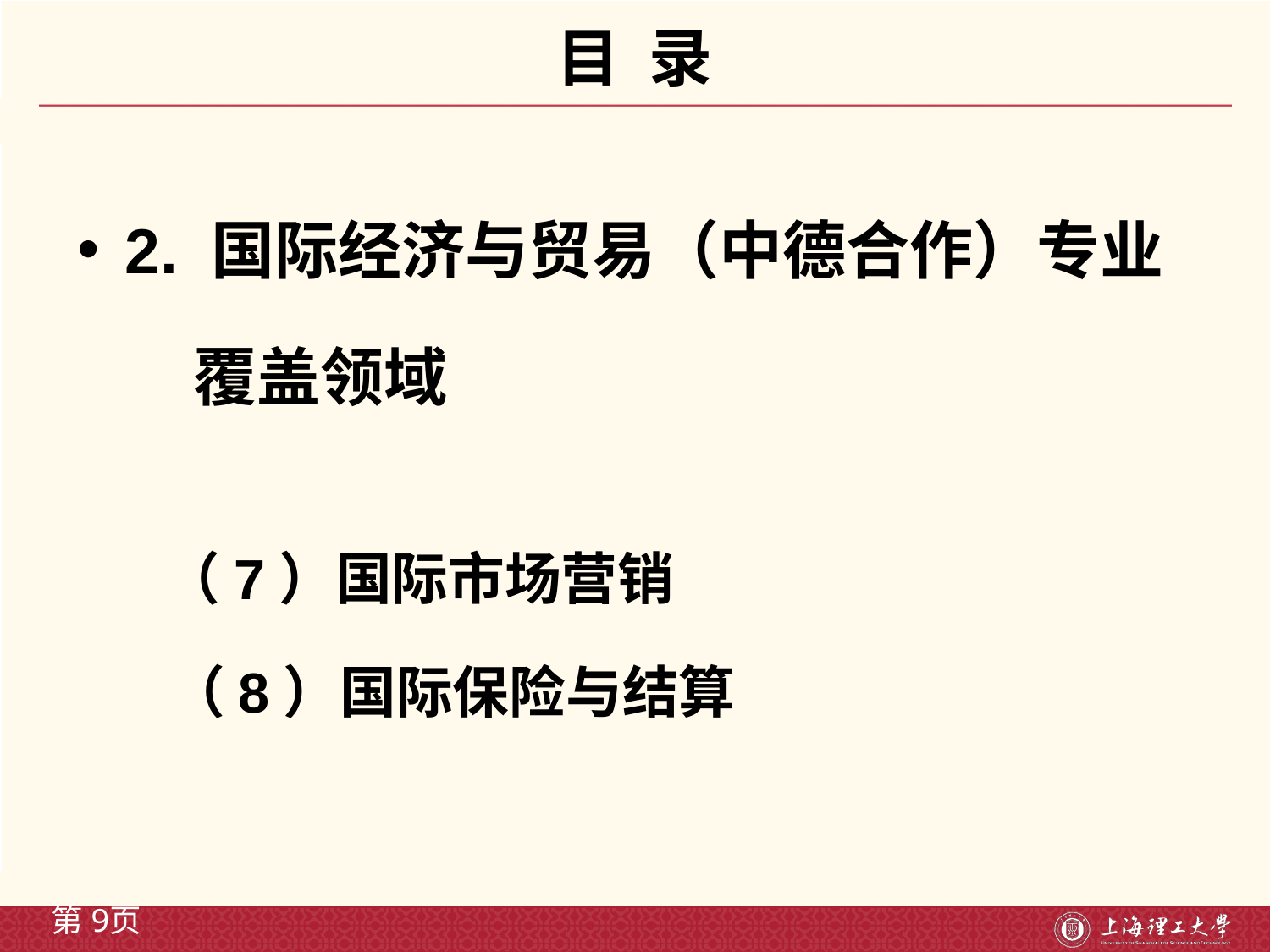

# 目  录
2. 国际经济与贸易（中德合作）专业
       覆盖领域

        （7）国际市场营销
      （8）国际保险与结算
第9页